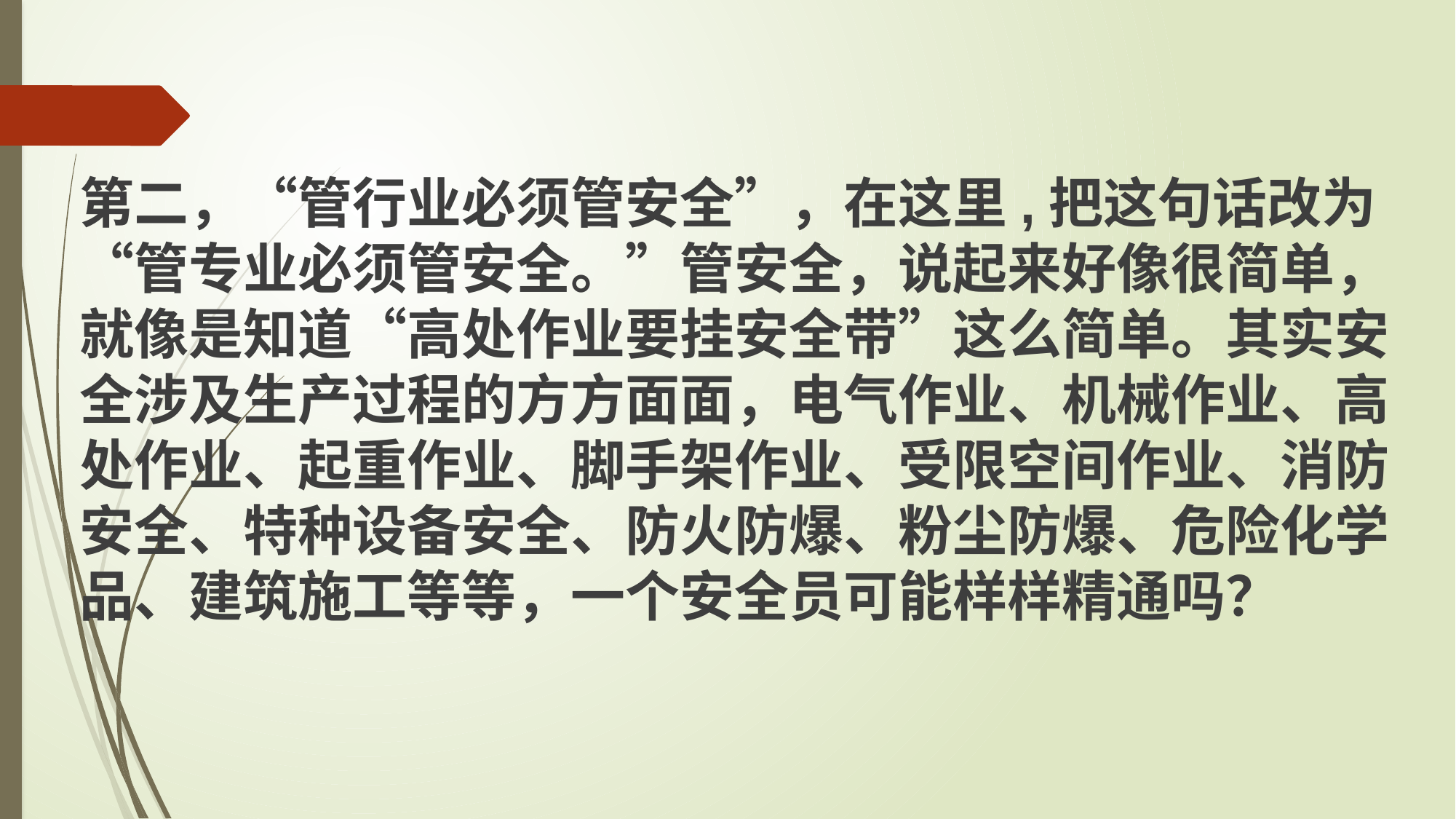

第二，“管行业必须管安全”，在这里,把这句话改为“管专业必须管安全。”管安全，说起来好像很简单，就像是知道“高处作业要挂安全带”这么简单。其实安全涉及生产过程的方方面面，电气作业、机械作业、高处作业、起重作业、脚手架作业、受限空间作业、消防安全、特种设备安全、防火防爆、粉尘防爆、危险化学品、建筑施工等等，一个安全员可能样样精通吗？